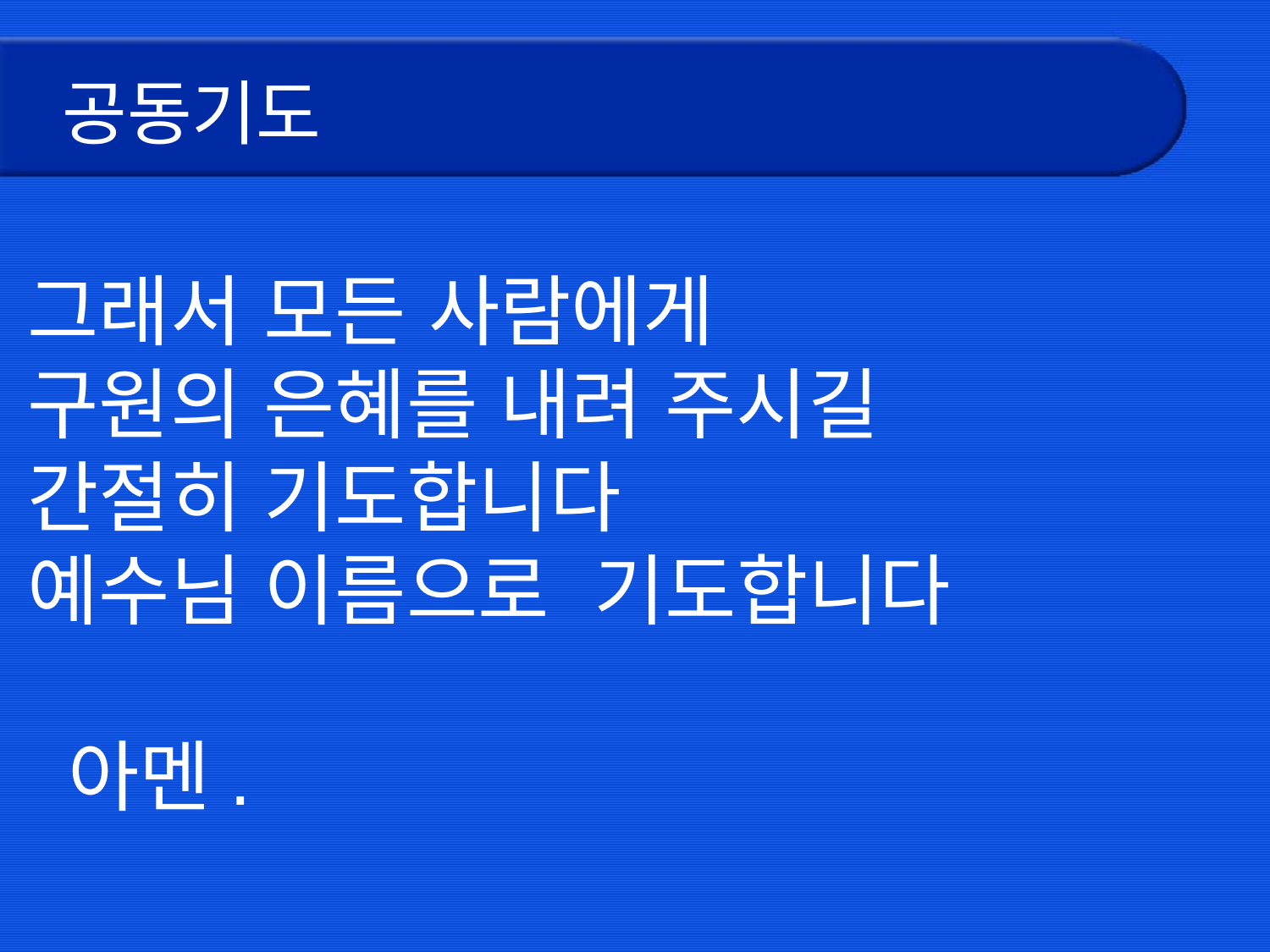

# 공동기도

그래서 모든 사람에게
구원의 은혜를 내려 주시길
간절히 기도합니다
예수님 이름으로  기도합니다

 아멘.